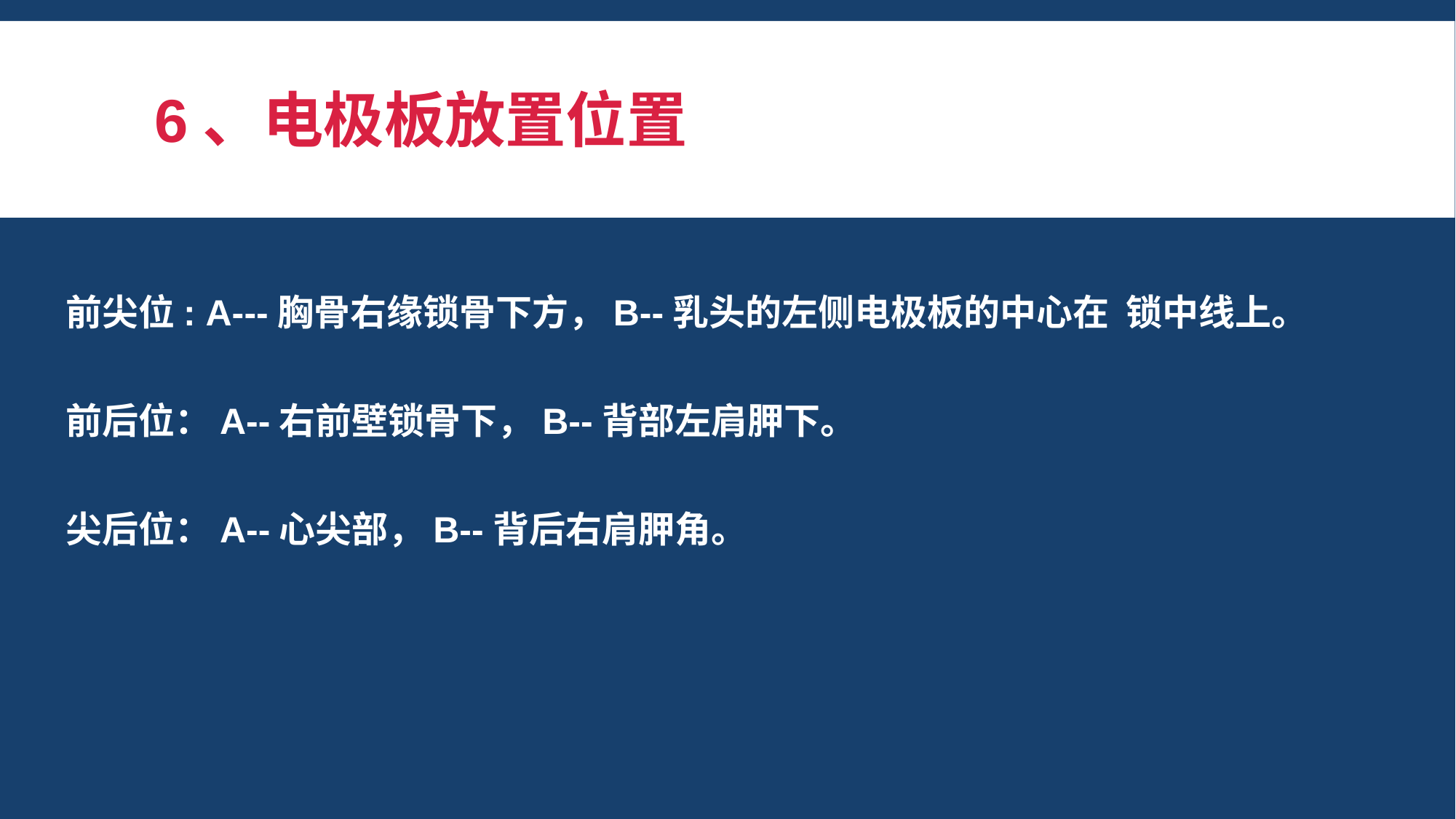

# 6、电极板放置位置
前尖位: A---胸骨右缘锁骨下方，B--乳头的左侧电极板的中心在  锁中线上。
前后位：A--右前壁锁骨下，B--背部左肩胛下。
尖后位：A--心尖部，B--背后右肩胛角。